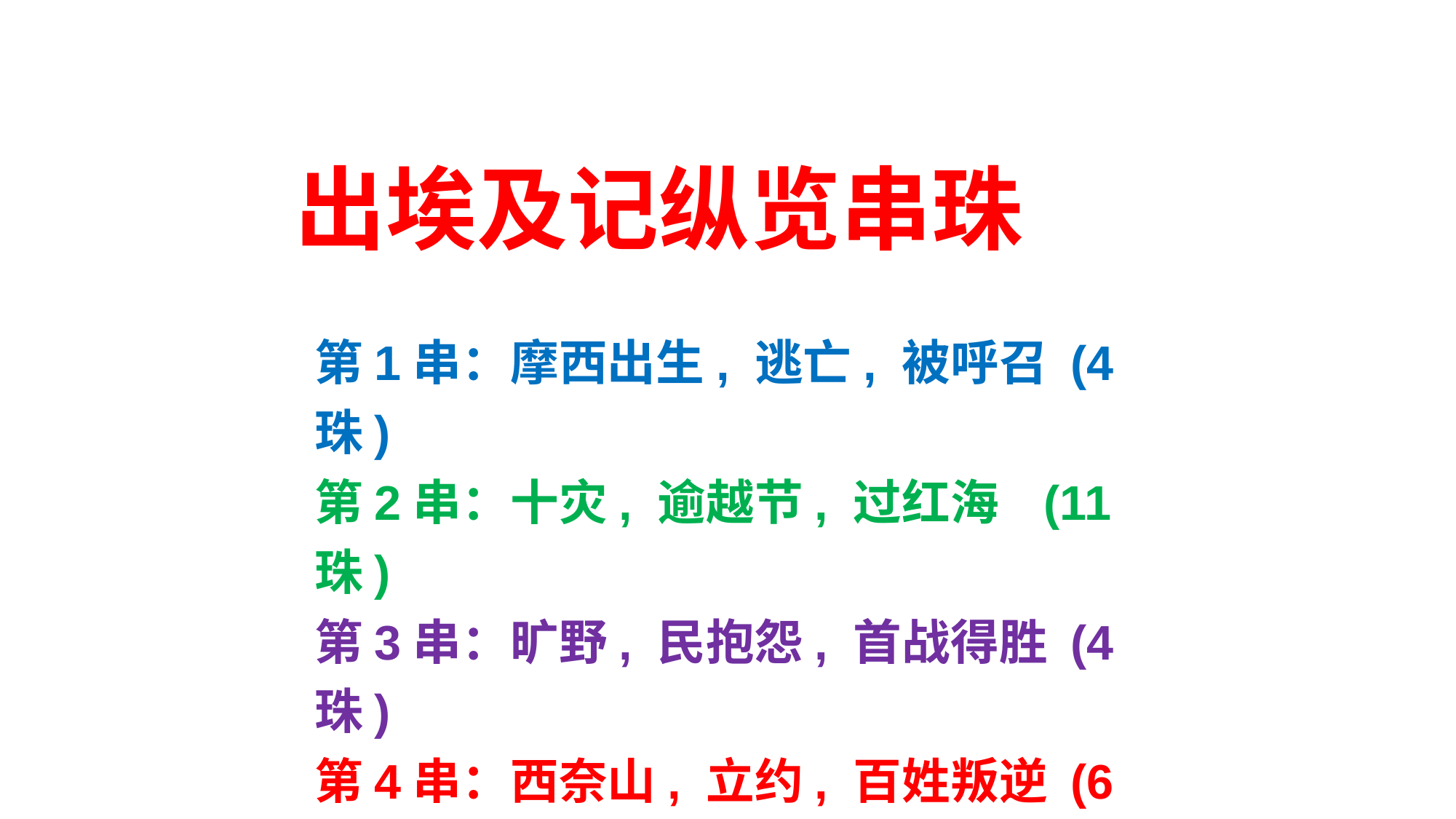

出埃及记纵览串珠
第1串：摩西出生, 逃亡, 被呼召 (4珠)
第2串：十灾, 逾越节, 过红海   (11珠)
第3串：旷野, 民抱怨, 首战得胜 (4珠)
第4串：西奈山, 立约, 百姓叛逆 (6珠)
第5串：造圣所, 献会幕, 再起行 (5珠)